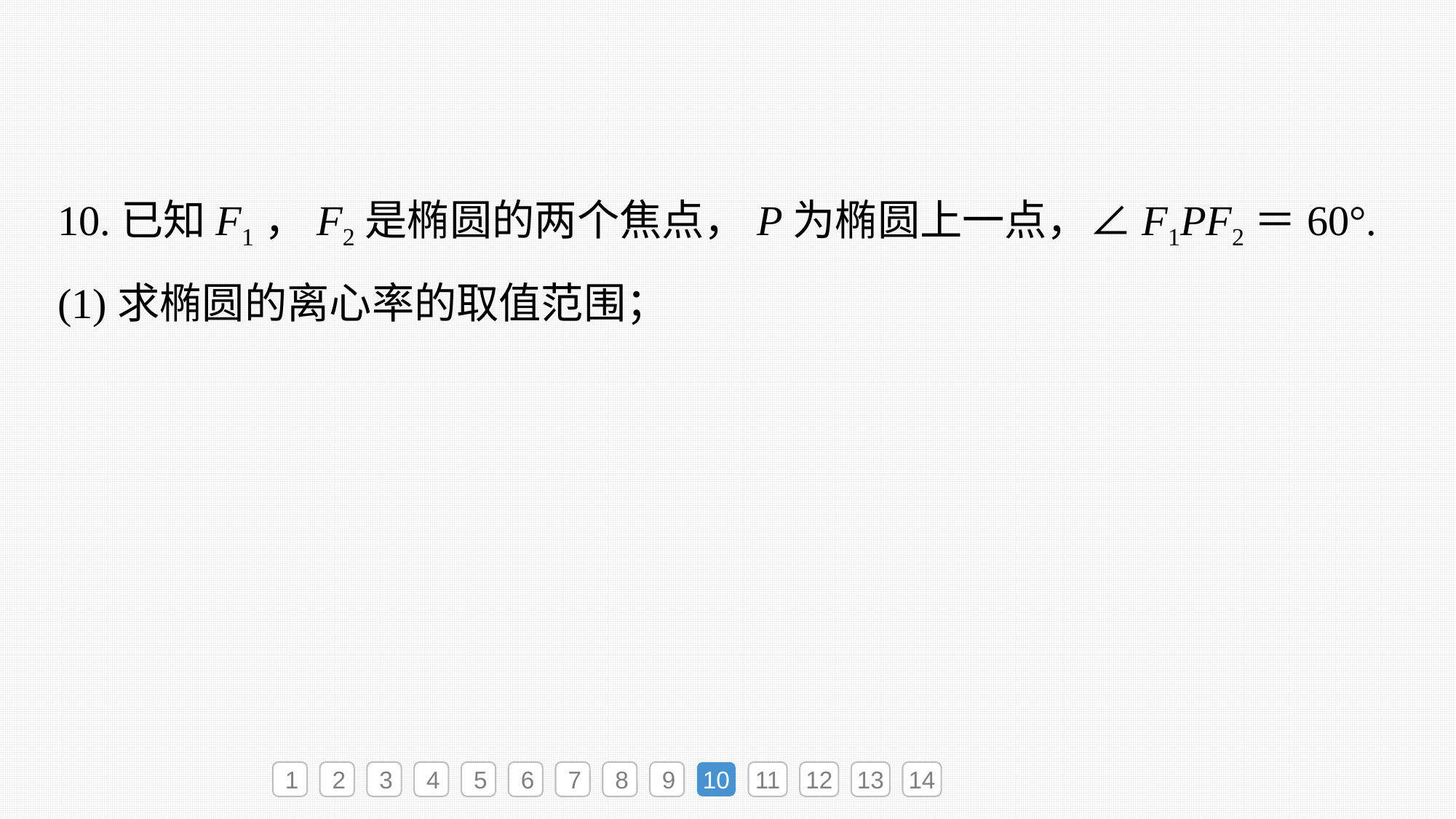

10.已知F1，F2是椭圆的两个焦点，P为椭圆上一点，∠F1PF2＝60°.
(1)求椭圆的离心率的取值范围；
1
2
3
4
5
6
7
8
9
10
11
12
13
14